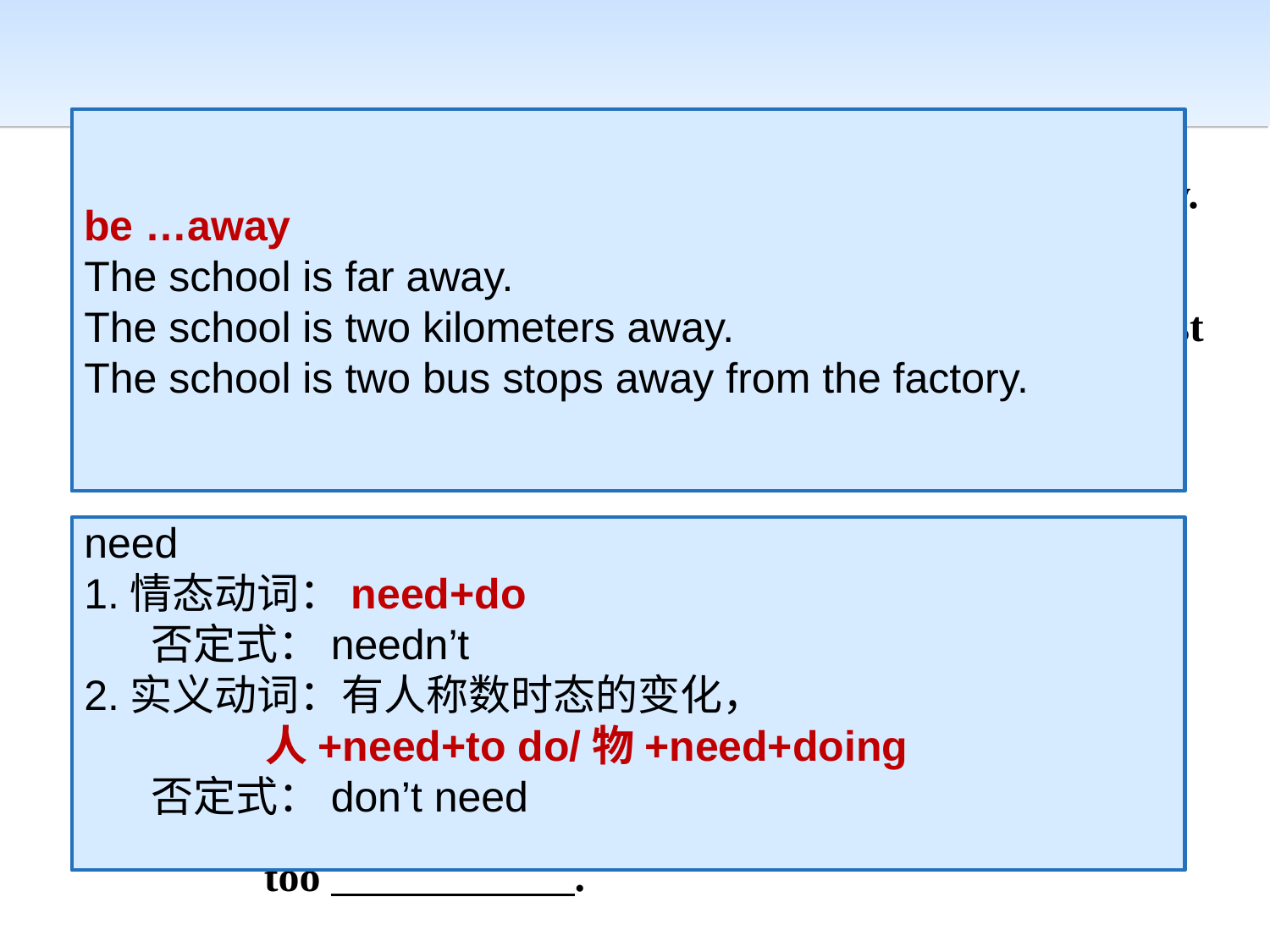

be …away
The school is far away.
The school is two kilometers away.
The school is two bus stops away from the factory.
Hanyu: Yes,Grandma. I                           come over tomorrow.
             But I will go to the bookstore first.
Grandma: Sure, my little                          .The bookstore  is just
                  two bus stops               .It is very close.
Hanyu: Do you need                      from the supermarket?
            I can get it for you .
Grandma: No. I always buy my ___________ at the morning
                 market. The vegetables are fresh and not
                 too                        .

am going to
bookworm
away
anything
need
1.情态动词：need+do
      否定式：needn’t
2.实义动词：有人称数时态的变化，
                  人+need+to do/物+need+doing
      否定式：don’t need

groceries

expensive